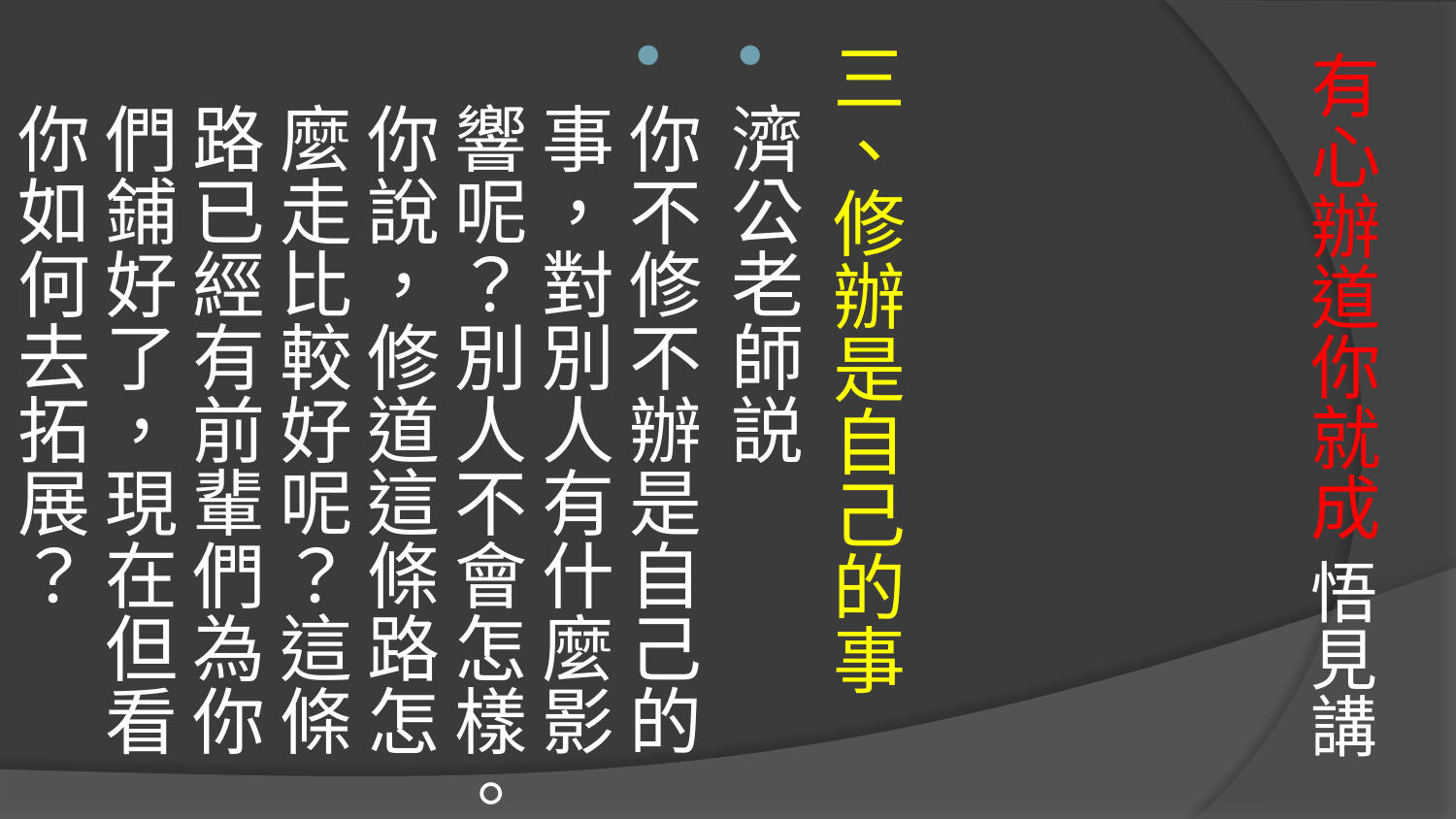

三、修辦是自己的事
濟公老師説
你不修不辦是自己的事，對別人有什麼影響呢？別人不會怎樣。你說，修道這條路怎麼走比較好呢？這條路已經有前輩們為你們鋪好了，現在但看你如何去拓展？
# 有心辦道你就成 悟見講